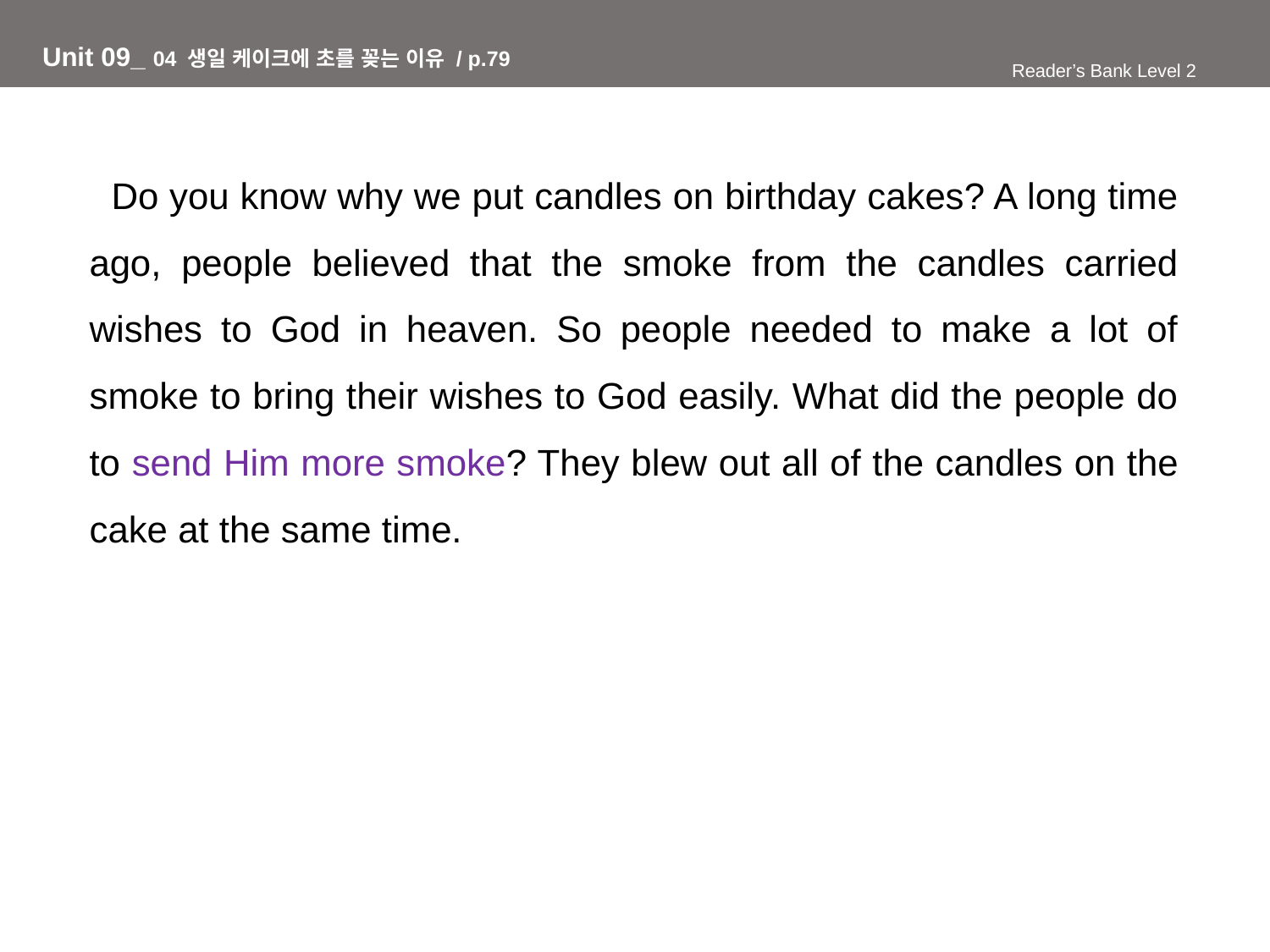

# Unit 09_ 04 생일 케이크에 초를 꽂는 이유 / p.79
Reader’s Bank Level 2

  Do you know why we put candles on birthday cakes? A long time ago, people believed that the smoke from the candles carried wishes to God in heaven. So people needed to make a lot of smoke to bring their wishes to God easily. What did the people do to send Him more smoke? They blew out all of the candles on the cake at the same time.